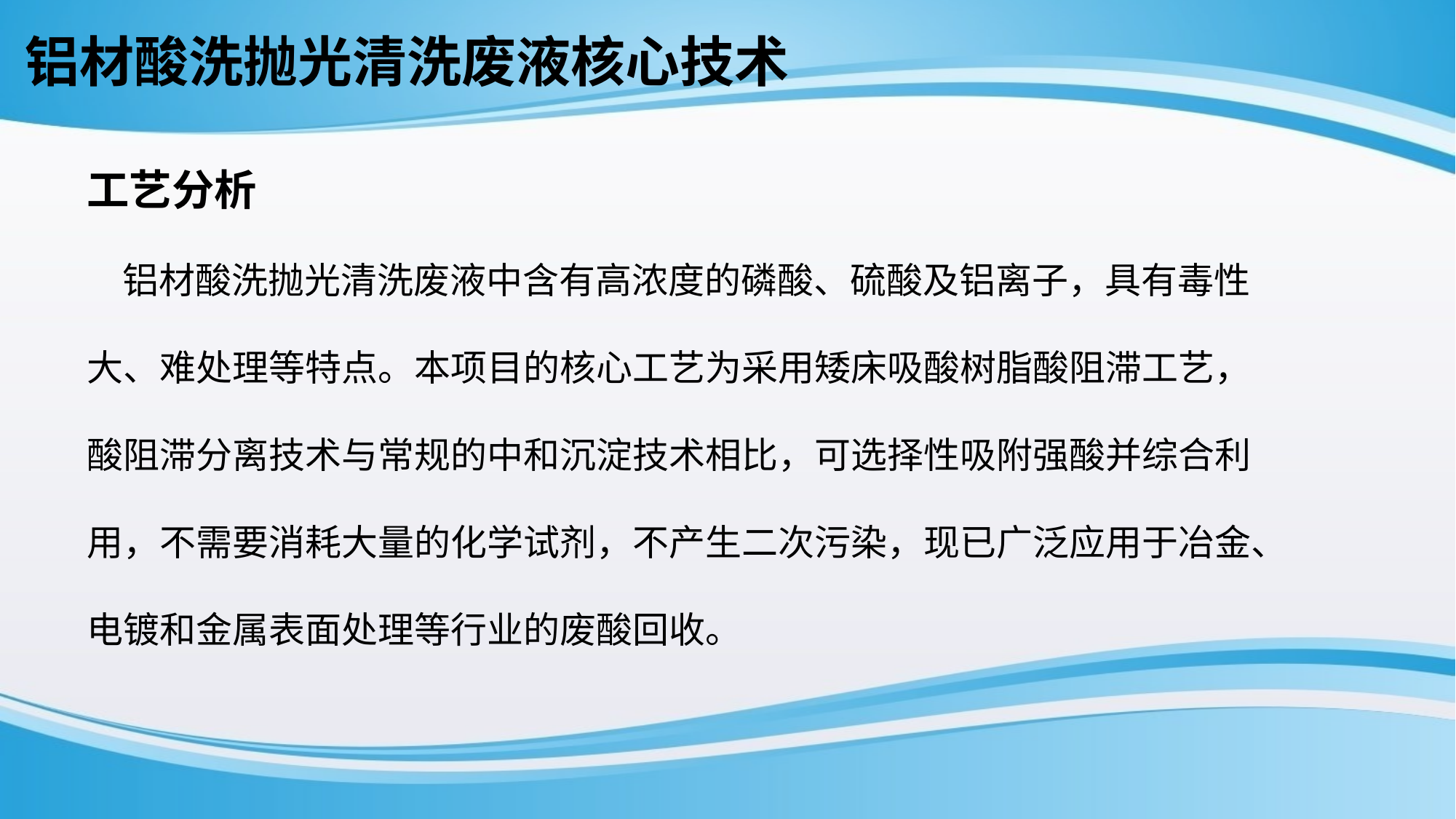

铝材酸洗抛光清洗废液核心技术
工艺分析
    铝材酸洗抛光清洗废液中含有高浓度的磷酸、硫酸及铝离子，具有毒性大、难处理等特点。本项目的核心工艺为采用矮床吸酸树脂酸阻滞工艺，酸阻滞分离技术与常规的中和沉淀技术相比，可选择性吸附强酸并综合利用，不需要消耗大量的化学试剂，不产生二次污染，现已广泛应用于冶金、电镀和金属表面处理等行业的废酸回收。